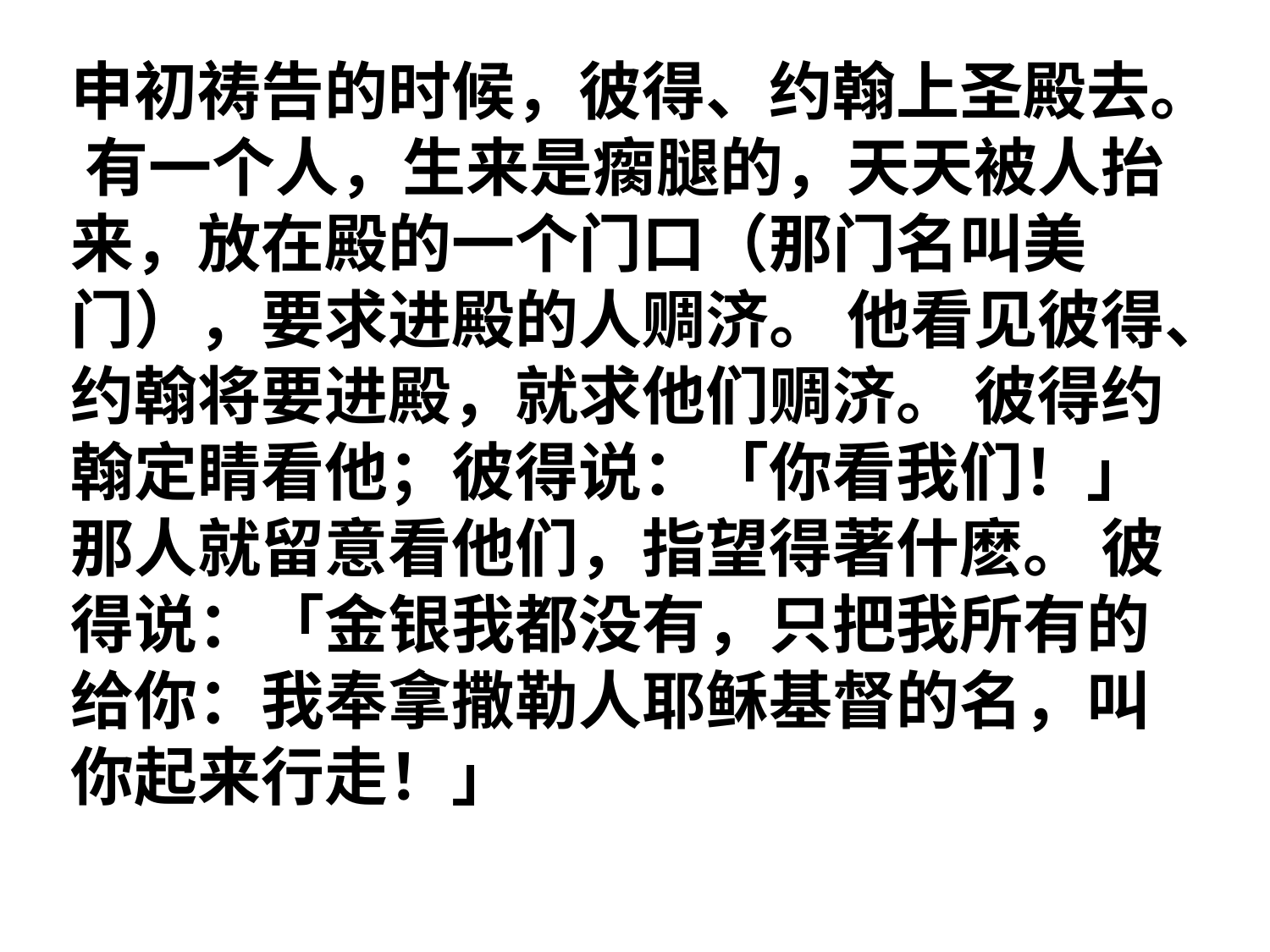

申初祷告的时候，彼得、约翰上圣殿去。 有一个人，生来是瘸腿的，天天被人抬来，放在殿的一个门口（那门名叫美门），要求进殿的人赒济。 他看见彼得、约翰将要进殿，就求他们赒济。 彼得约翰定睛看他；彼得说：「你看我们！」 那人就留意看他们，指望得著什麽。 彼得说：「金银我都没有，只把我所有的给你：我奉拿撒勒人耶稣基督的名，叫你起来行走！」